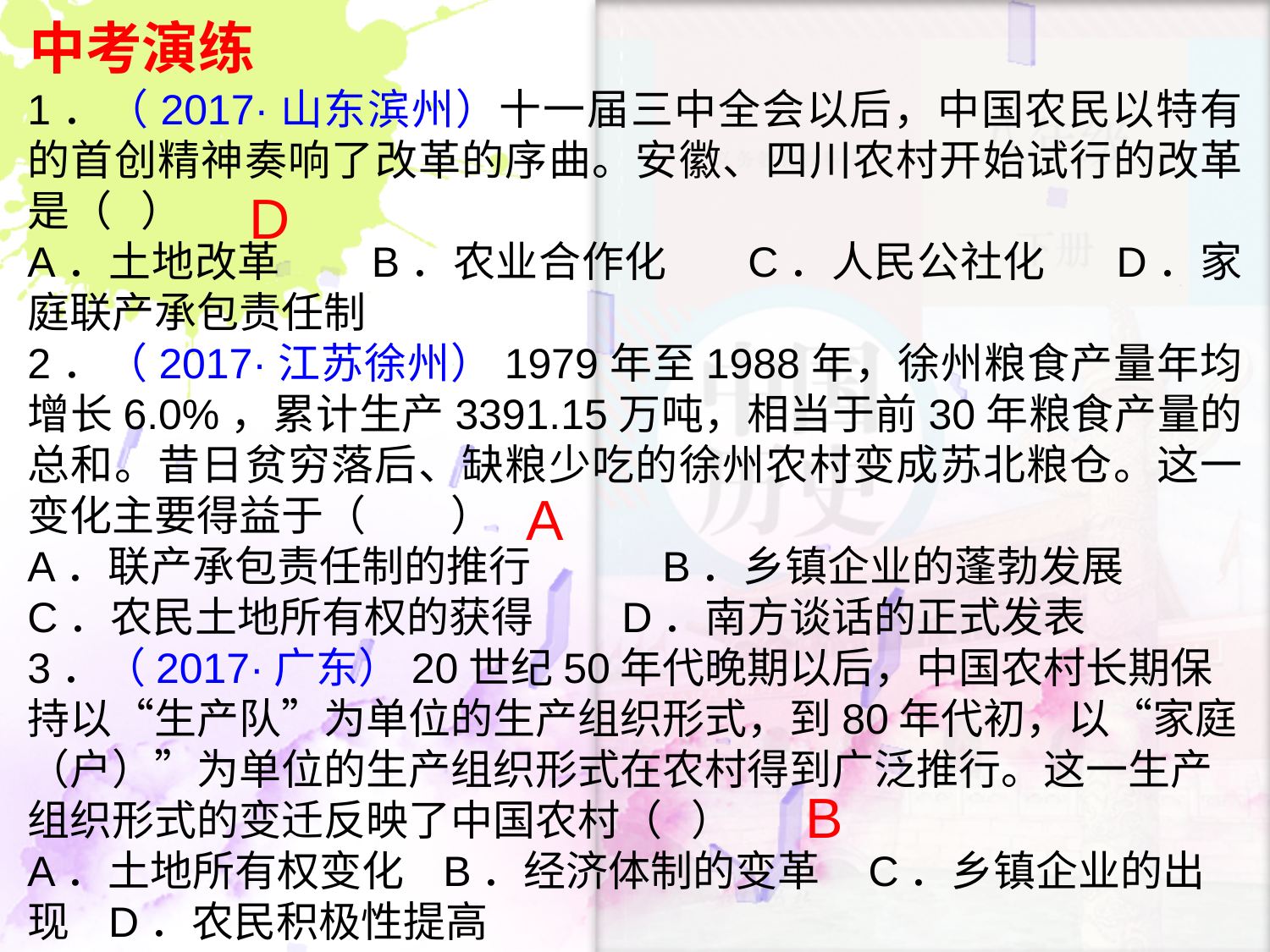

中考演练
1．（2017·山东滨州）十一届三中全会以后，中国农民以特有的首创精神奏响了改革的序曲。安徽、四川农村开始试行的改革是（   ）
A．土地改革        B．农业合作化       C．人民公社化      D．家庭联产承包责任制
2．（2017·江苏徐州）1979年至1988年，徐州粮食产量年均增长6.0%，累计生产3391.15万吨，相当于前30年粮食产量的总和。昔日贫穷落后、缺粮少吃的徐州农村变成苏北粮仓。这一变化主要得益于（　　）
A．联产承包责任制的推行     	B．乡镇企业的蓬勃发展
C．农民土地所有权的获得	        D．南方谈话的正式发表
3．（2017·广东）20世纪50年代晚期以后，中国农村长期保持以“生产队”为单位的生产组织形式，到80年代初，以“家庭（户）”为单位的生产组织形式在农村得到广泛推行。这一生产组织形式的变迁反映了中国农村（   ）
A．土地所有权变化   B．经济体制的变革    C．乡镇企业的出现   D．农民积极性提高
D
A
B